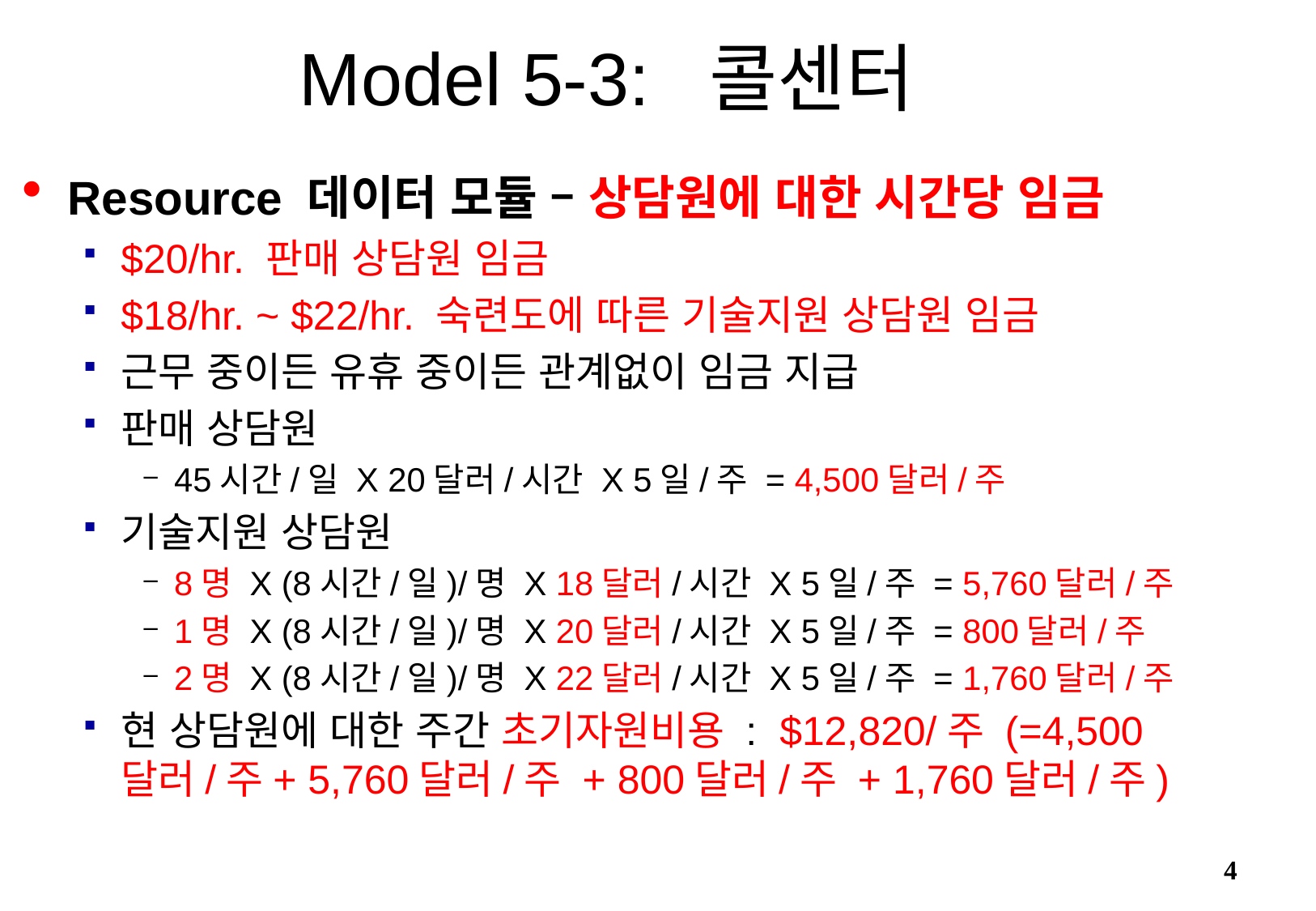

Model 5-3:  콜센터
Resource 데이터 모듈 – 상담원에 대한 시간당 임금
$20/hr. 판매 상담원 임금
$18/hr. ~ $22/hr. 숙련도에 따른 기술지원 상담원 임금
근무 중이든 유휴 중이든 관계없이 임금 지급
판매 상담원
45시간/일 X 20달러/시간 X 5일/주 = 4,500달러/주
기술지원 상담원
8명 X (8시간/일)/명 X 18달러/시간 X 5일/주 = 5,760달러/주
1명 X (8시간/일)/명 X 20달러/시간 X 5일/주 = 800달러/주
2명 X (8시간/일)/명 X 22달러/시간 X 5일/주 = 1,760달러/주
현 상담원에 대한 주간 초기자원비용 :  $12,820/주 (=4,500달러/주+ 5,760달러/주 + 800달러/주 + 1,760달러/주)
4